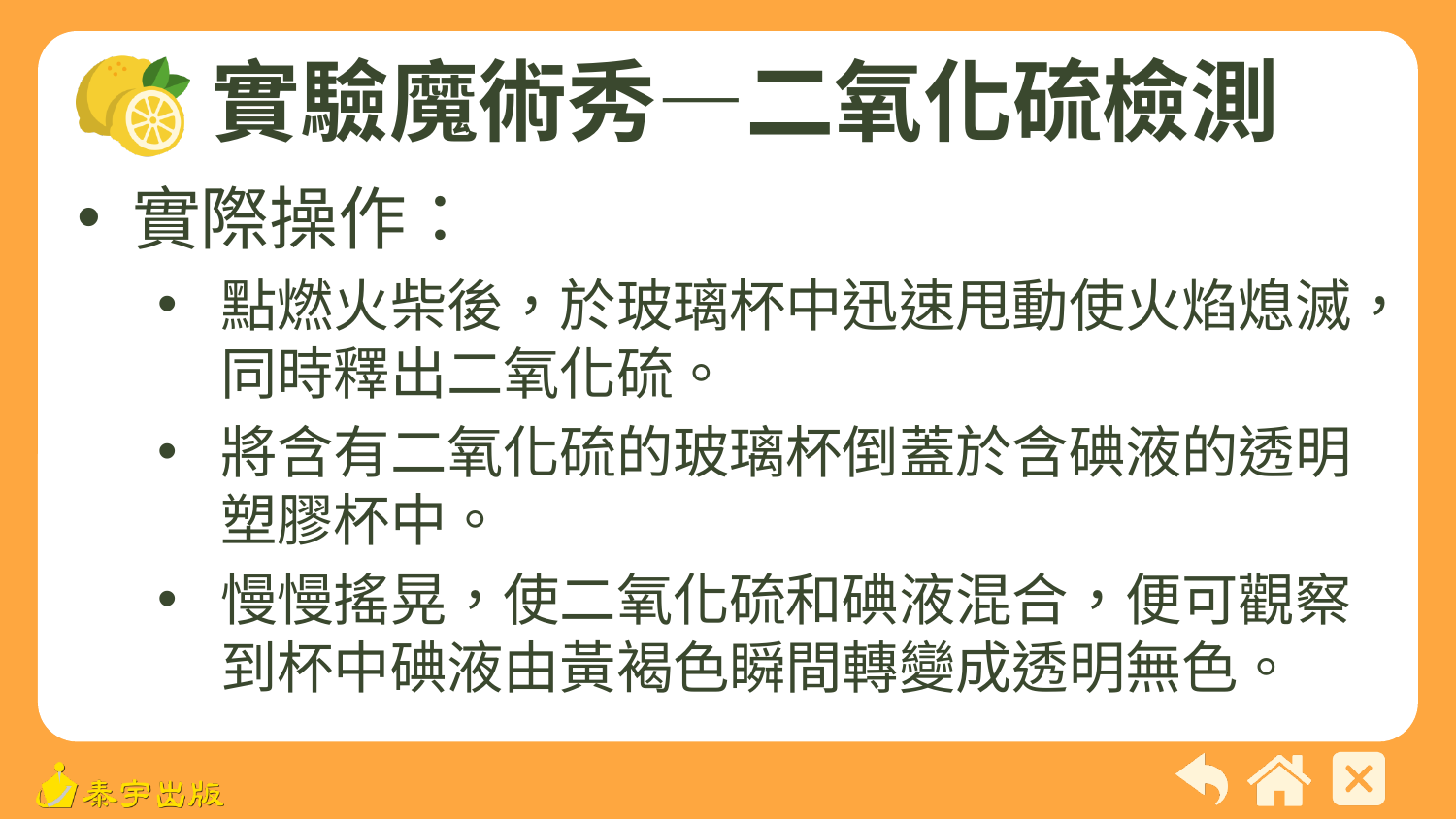

# 實驗魔術秀—二氧化硫檢測
實際操作：
點燃火柴後，於玻璃杯中迅速甩動使火焰熄滅，同時釋出二氧化硫。
將含有二氧化硫的玻璃杯倒蓋於含碘液的透明塑膠杯中。
慢慢搖晃，使二氧化硫和碘液混合，便可觀察到杯中碘液由黃褐色瞬間轉變成透明無色。